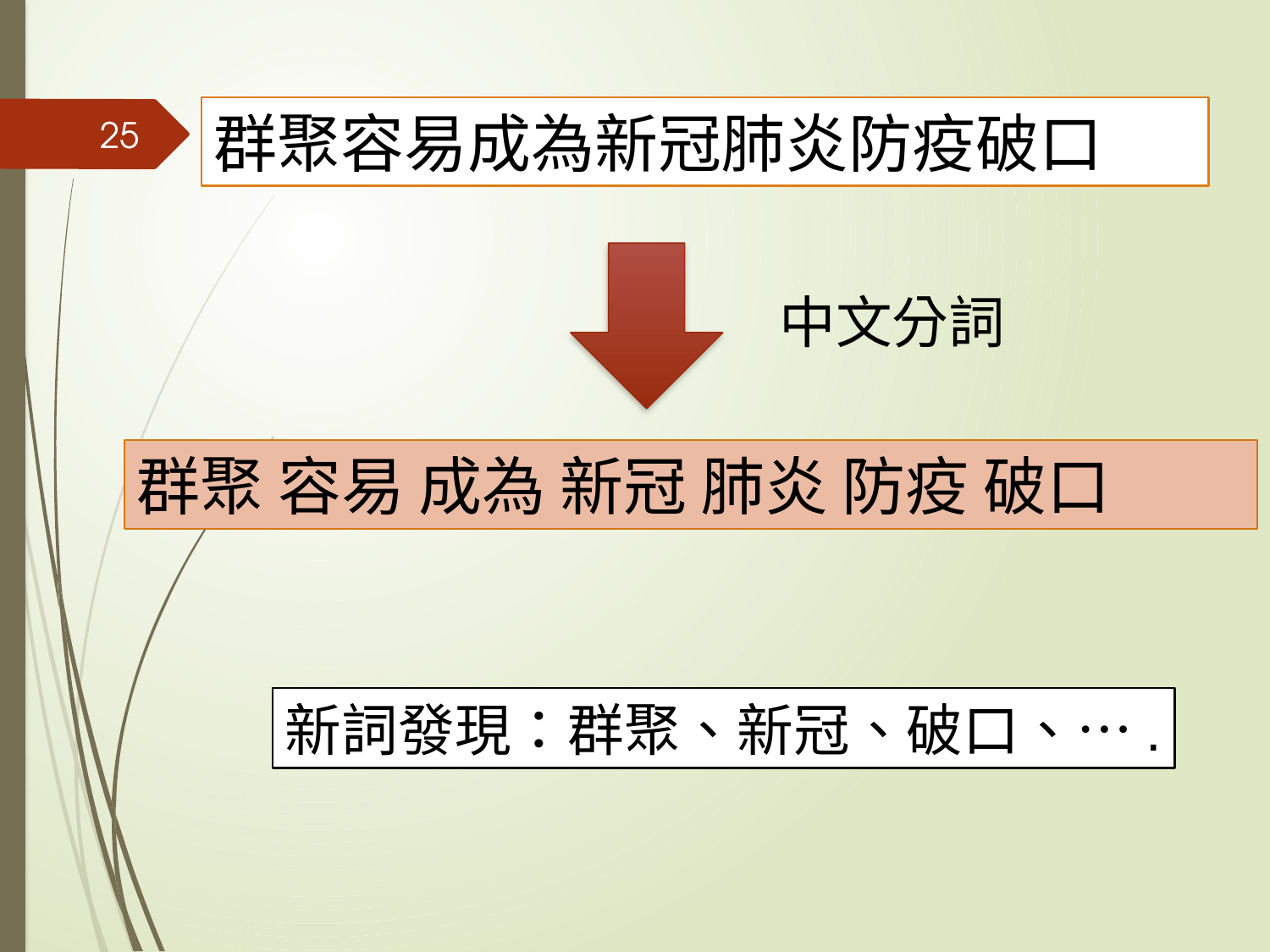

群聚容易成為新冠肺炎防疫破口
25

中文分詞
群聚 容易 成為 新冠 肺炎 防疫 破口
新詞發現：群聚、新冠、破口、….